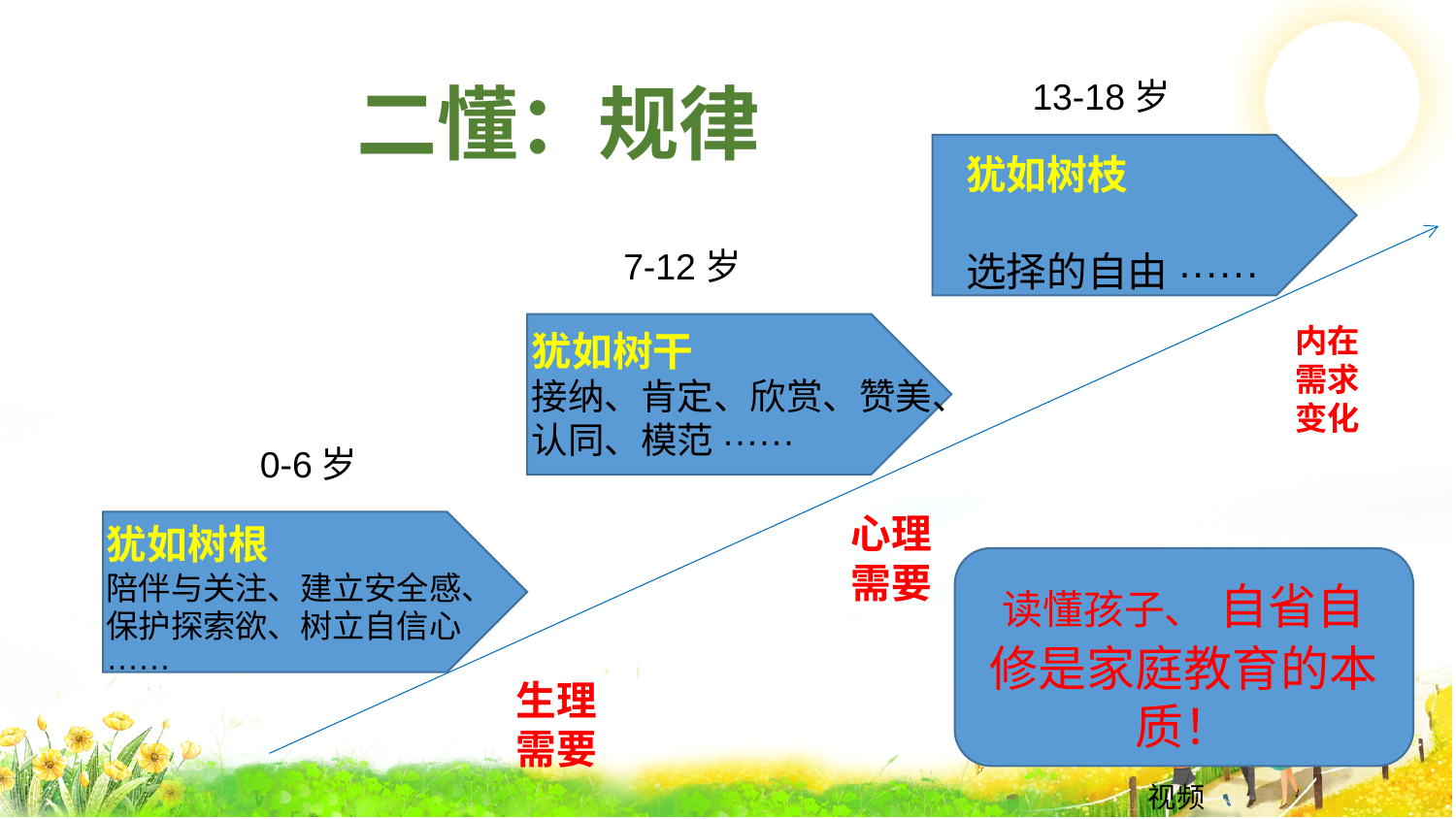

二懂：规律
13-18岁

犹如树枝

选择的自由······
7-12岁
内在需求变化

犹如树干
接纳、肯定、欣赏、赞美、认同、模范······

0-6岁
心理
需要
犹如树根
陪伴与关注、建立安全感、
保护探索欲、树立自信心······

读懂孩子、 自省自修是家庭教育的本质！
生理
需要
视频